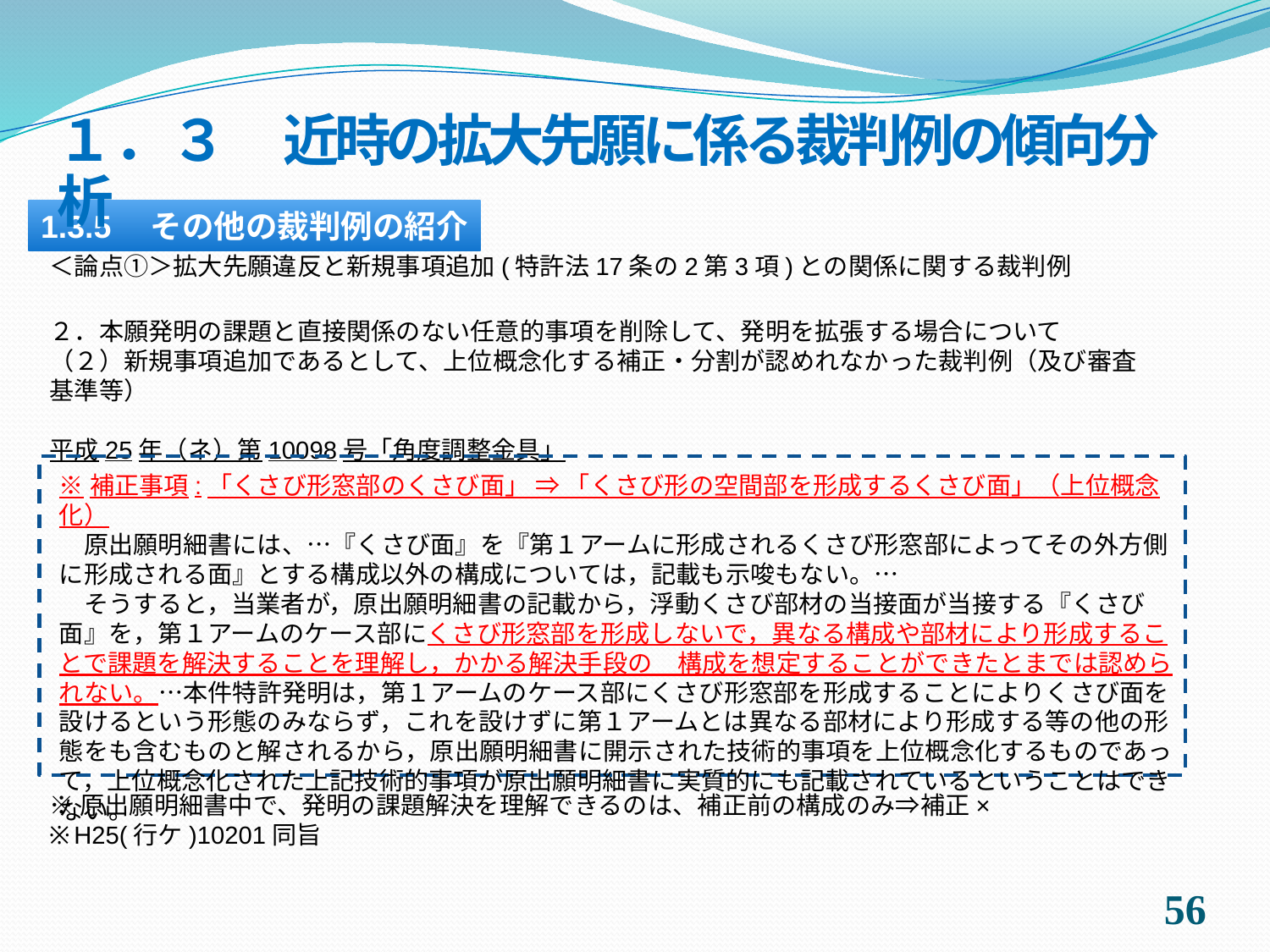

１．３　近時の拡大先願に係る裁判例の傾向分析
1.3.5　その他の裁判例の紹介
＜論点①＞拡大先願違反と新規事項追加(特許法17条の2第3項)との関係に関する裁判例

２．本願発明の課題と直接関係のない任意的事項を削除して、発明を拡張する場合について
（２）新規事項追加であるとして、上位概念化する補正・分割が認めれなかった裁判例（及び審査基準等）

平成25年（ネ）第10098号「角度調整金具」

※補正事項:「くさび形窓部のくさび面」 ⇒ 「くさび形の空間部を形成するくさび面」（上位概念化）
　原出願明細書には、…『くさび面』を『第１アームに形成されるくさび形窓部によってその外方側に形成される面』とする構成以外の構成については，記載も示唆もない。…
　そうすると，当業者が，原出願明細書の記載から，浮動くさび部材の当接面が当接する『くさび面』を，第１アームのケース部にくさび形窓部を形成しないで，異なる構成や部材により形成することで課題を解決することを理解し，かかる解決手段の　構成を想定することができたとまでは認められない。…本件特許発明は，第１アームのケース部にくさび形窓部を形成することによりくさび面を設けるという形態のみならず，これを設けずに第１アームとは異なる部材により形成する等の他の形態をも含むものと解されるから，原出願明細書に開示された技術的事項を上位概念化するものであって，上位概念化された上記技術的事項が原出願明細書に実質的にも記載されているということはできない。
※原出願明細書中で、発明の課題解決を理解できるのは、補正前の構成のみ⇒補正×
※H25(行ケ)10201同旨
56